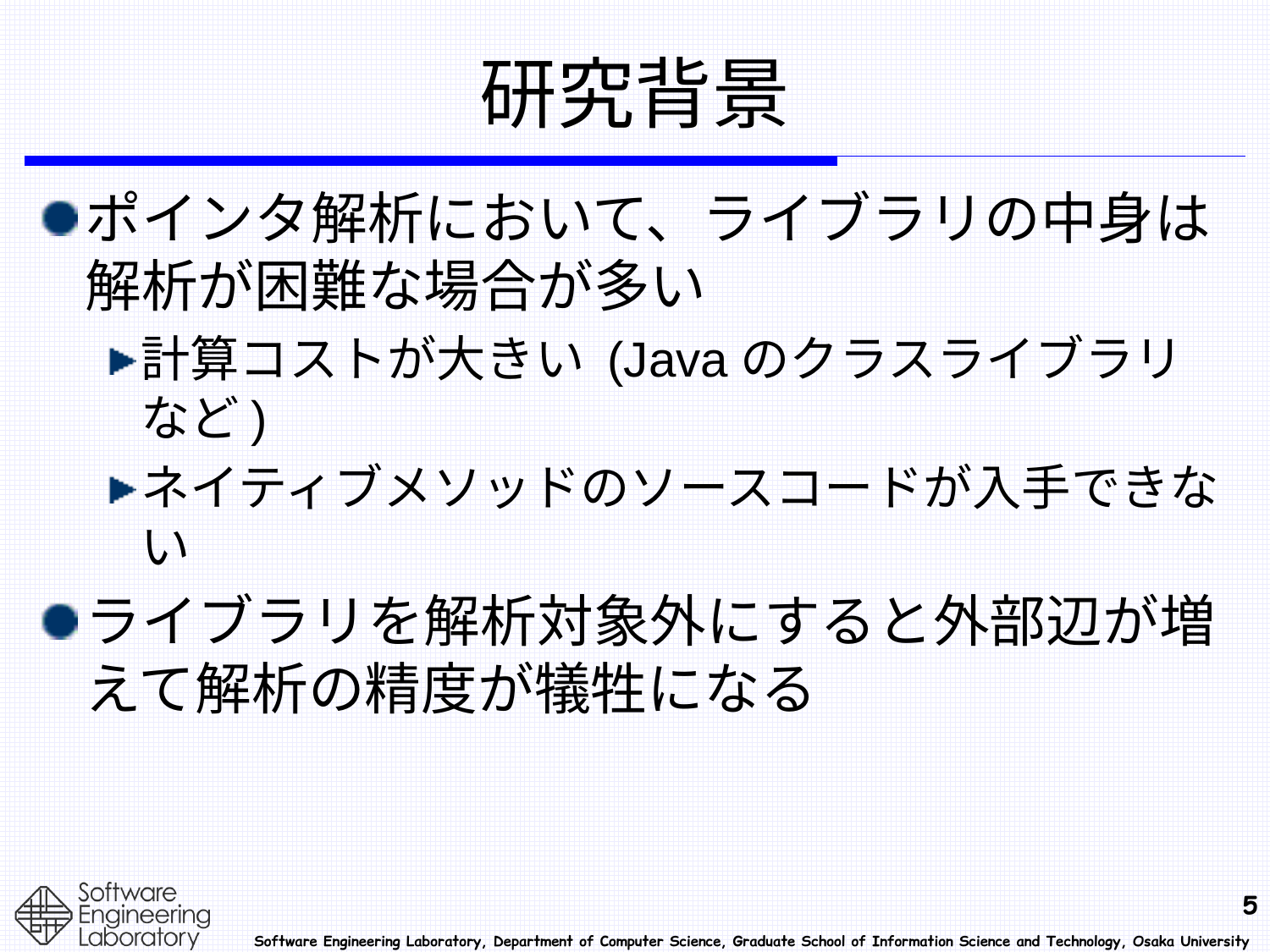

# 研究背景
ポインタ解析において、ライブラリの中身は解析が困難な場合が多い
計算コストが大きい (Javaのクラスライブラリなど)
ネイティブメソッドのソースコードが入手できない
ライブラリを解析対象外にすると外部辺が増えて解析の精度が犠牲になる